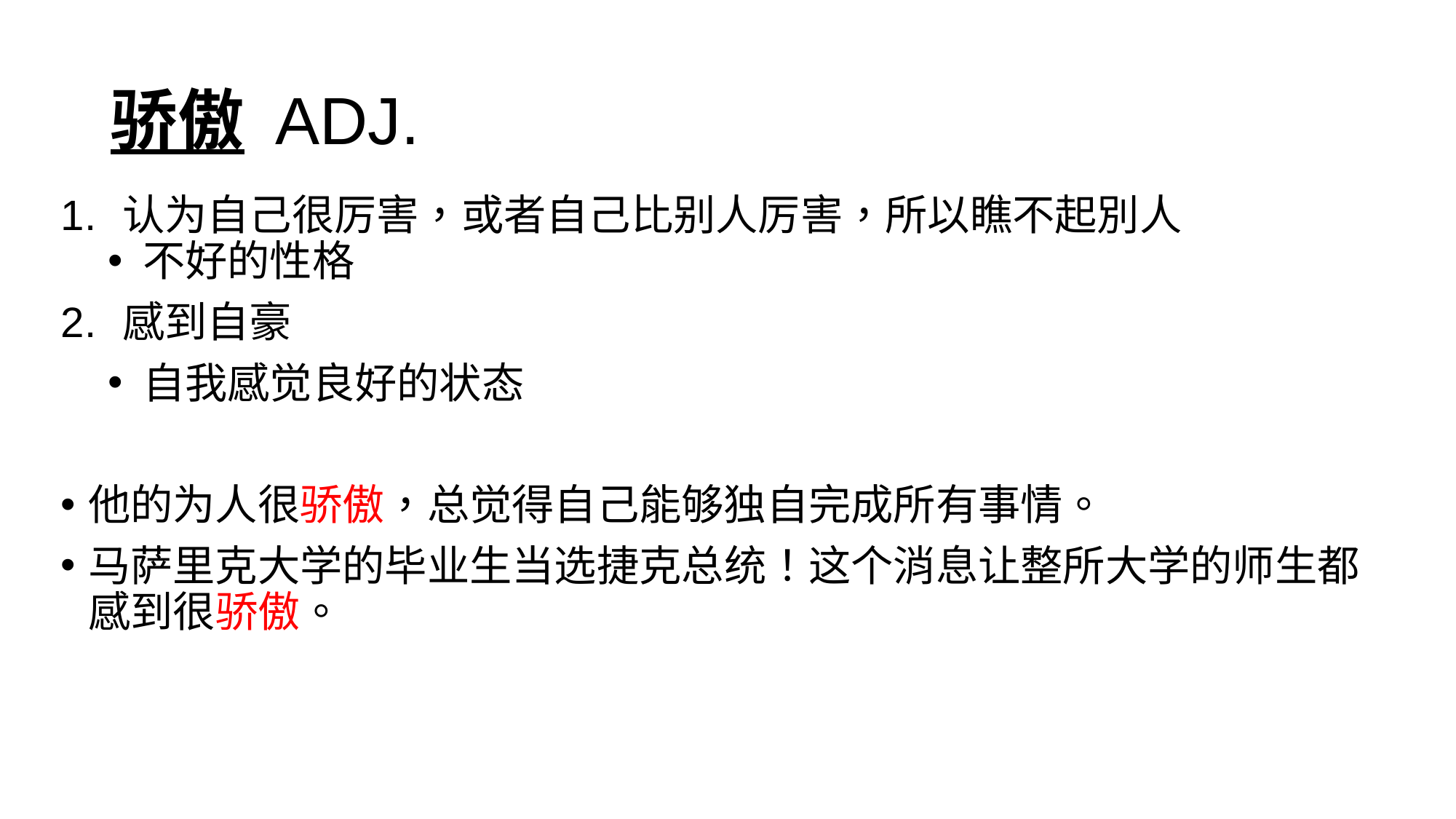

# 骄傲 ADJ.
认为自己很厉害，或者自己比别人厉害，所以瞧不起別人
不好的性格
感到自豪
自我感觉良好的状态

他的为人很骄傲，总觉得自己能够独自完成所有事情。
马萨里克大学的毕业生当选捷克总统！这个消息让整所大学的师生都感到很骄傲。